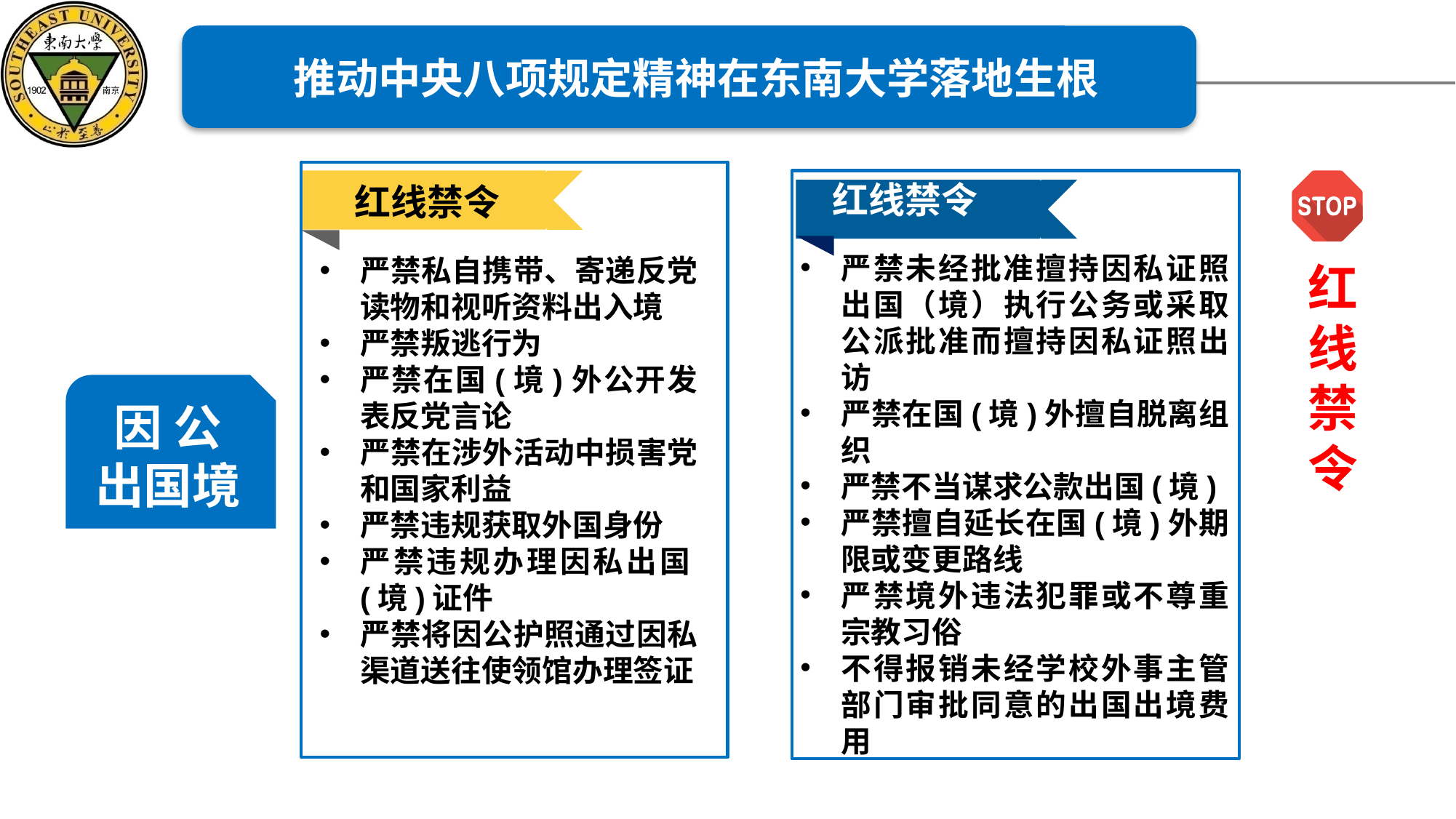

推动中央八项规定精神在东南大学落地生根

红线禁令

红线禁令

严禁未经批准擅持因私证照出国（境）执行公务或采取公派批准而擅持因私证照出访
严禁在国(境)外擅自脱离组织
严禁不当谋求公款出国(境)
严禁擅自延长在国(境)外期限或变更路线
严禁境外违法犯罪或不尊重宗教习俗
不得报销未经学校外事主管部门审批同意的出国出境费用
严禁私自携带、寄递反党读物和视听资料出入境
严禁叛逃行为
严禁在国(境)外公开发表反党言论
严禁在涉外活动中损害党和国家利益
严禁违规获取外国身份
严禁违规办理因私出国(境)证件
严禁将因公护照通过因私渠道送往使领馆办理签证
红线禁令
因 公
出国境